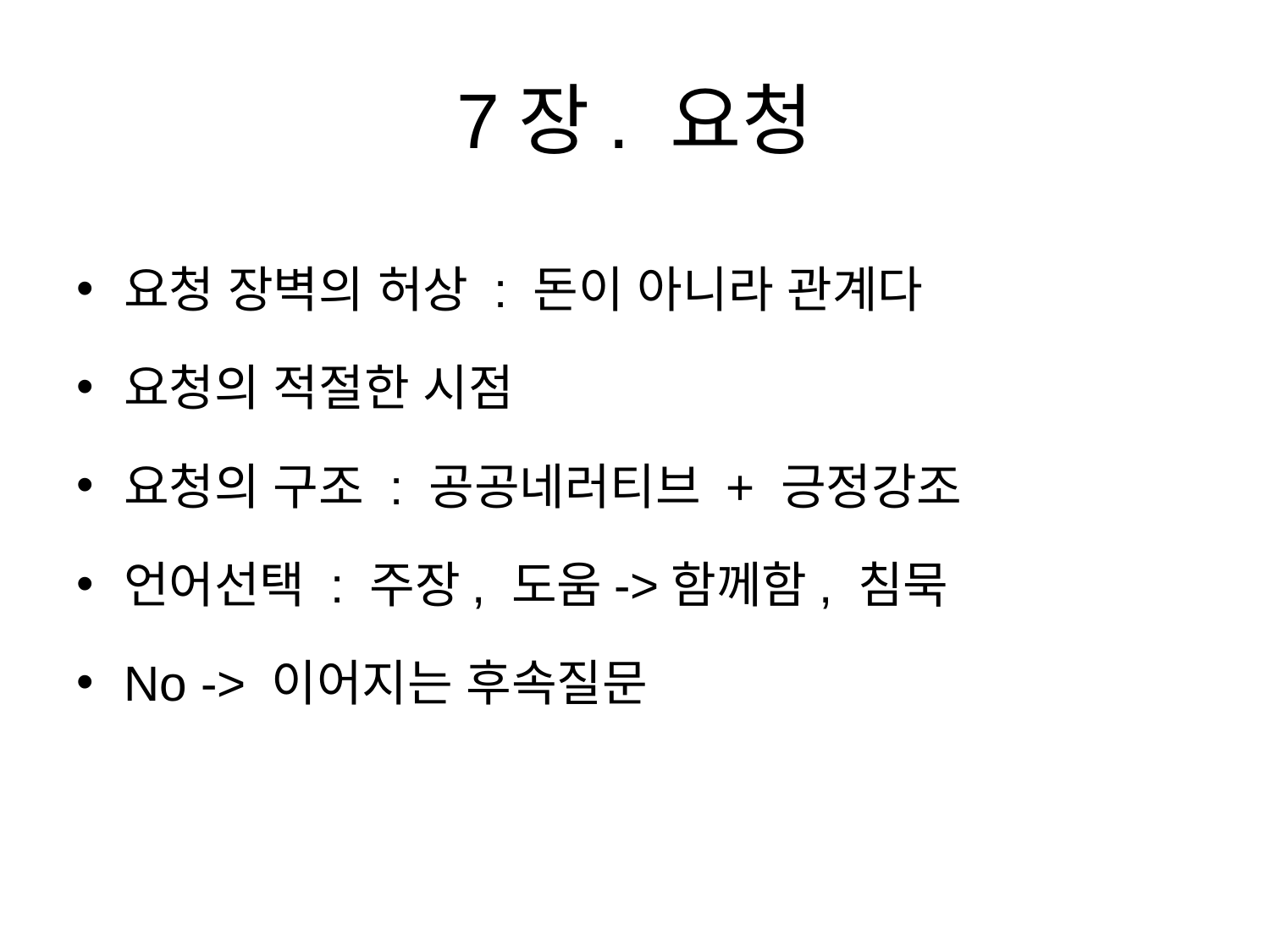

# 7장. 요청
요청 장벽의 허상 : 돈이 아니라 관계다
요청의 적절한 시점
요청의 구조 : 공공네러티브 + 긍정강조
언어선택 : 주장, 도움->함께함, 침묵
No -> 이어지는 후속질문